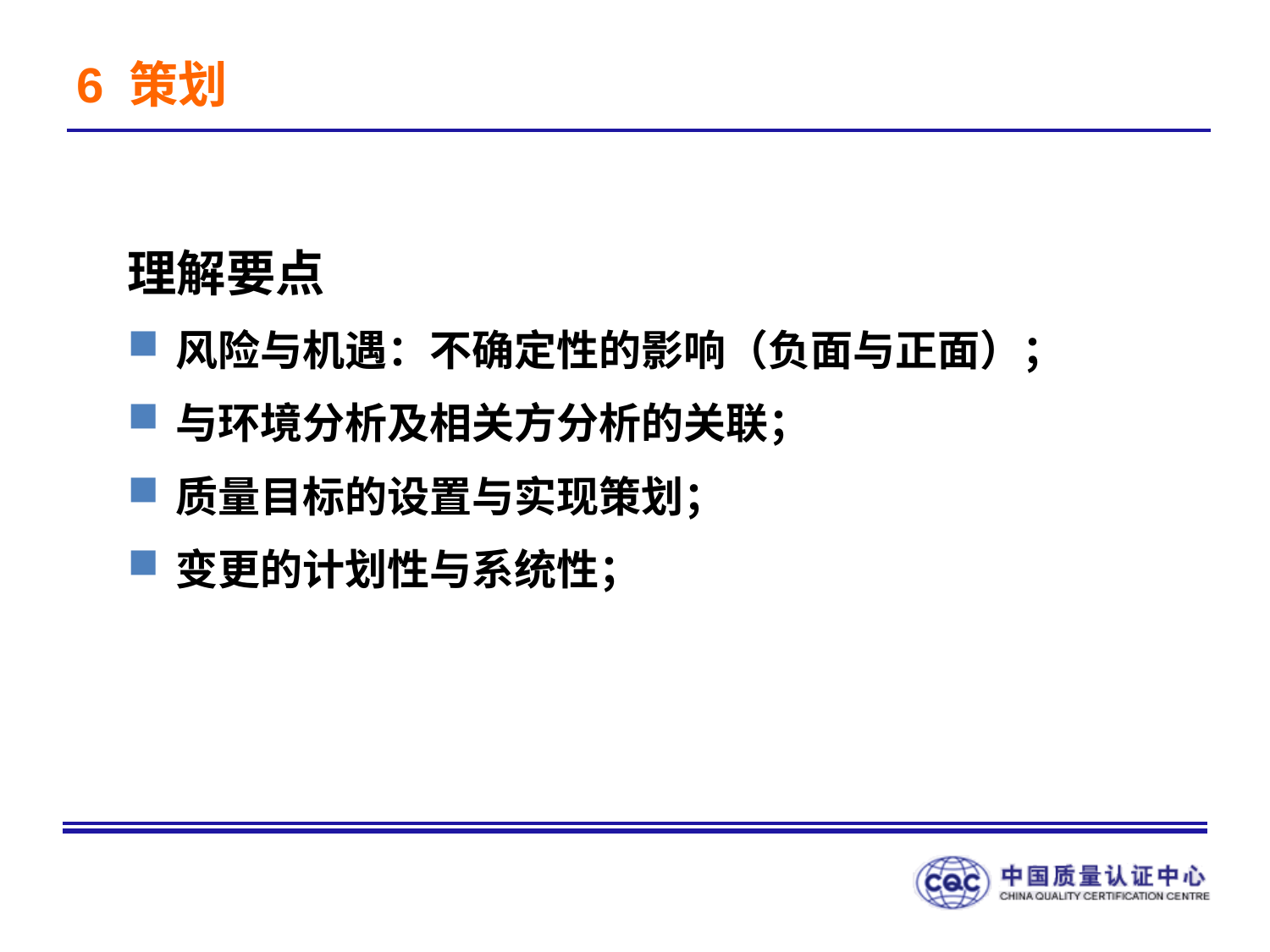

6 策划
理解要点
风险与机遇：不确定性的影响（负面与正面）；
与环境分析及相关方分析的关联；
质量目标的设置与实现策划；
变更的计划性与系统性；